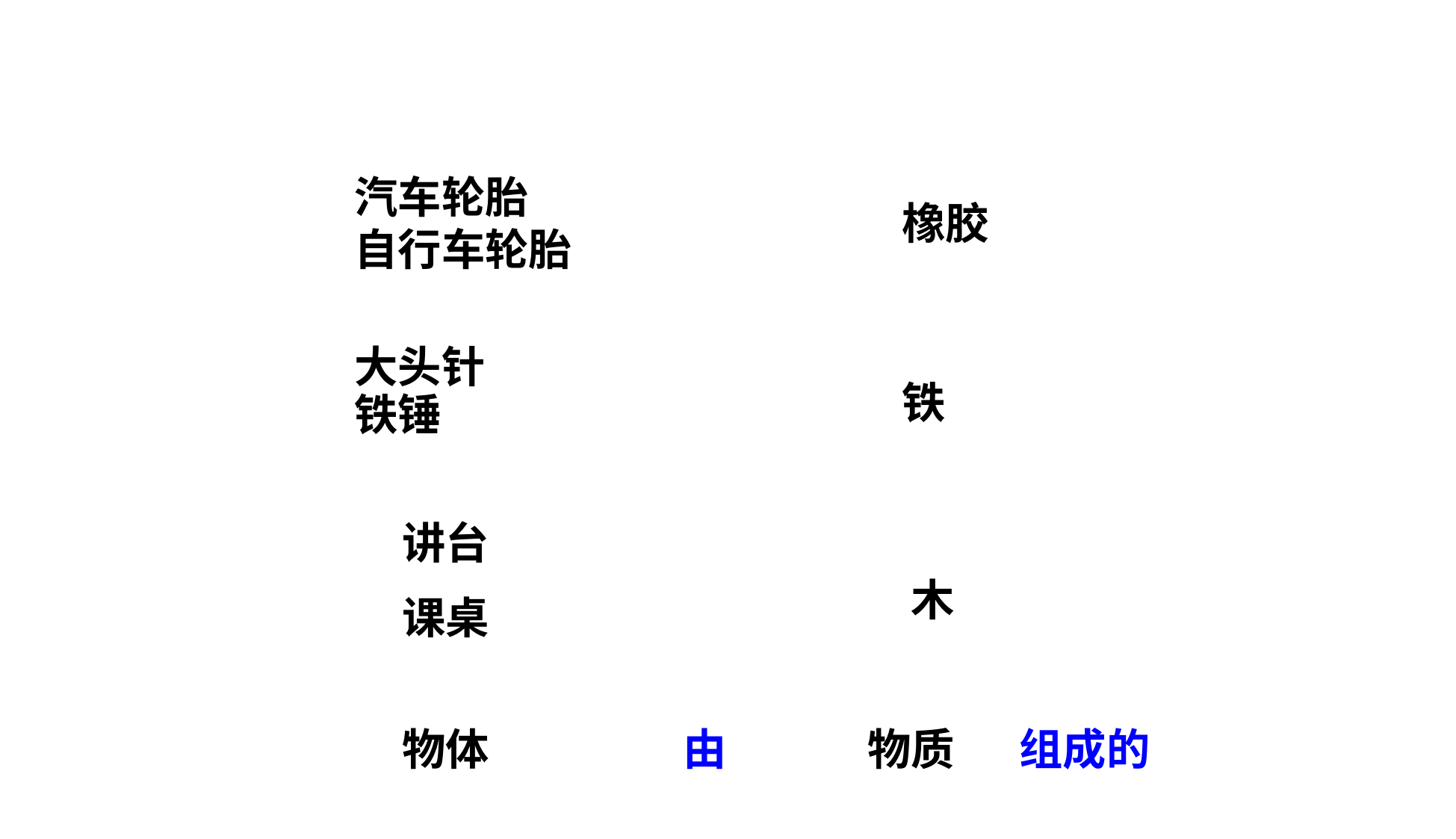

汽车轮胎
自行车轮胎

橡胶
大头针
铁锤
铁

讲台
课桌
木

物体
由
物质
组成的